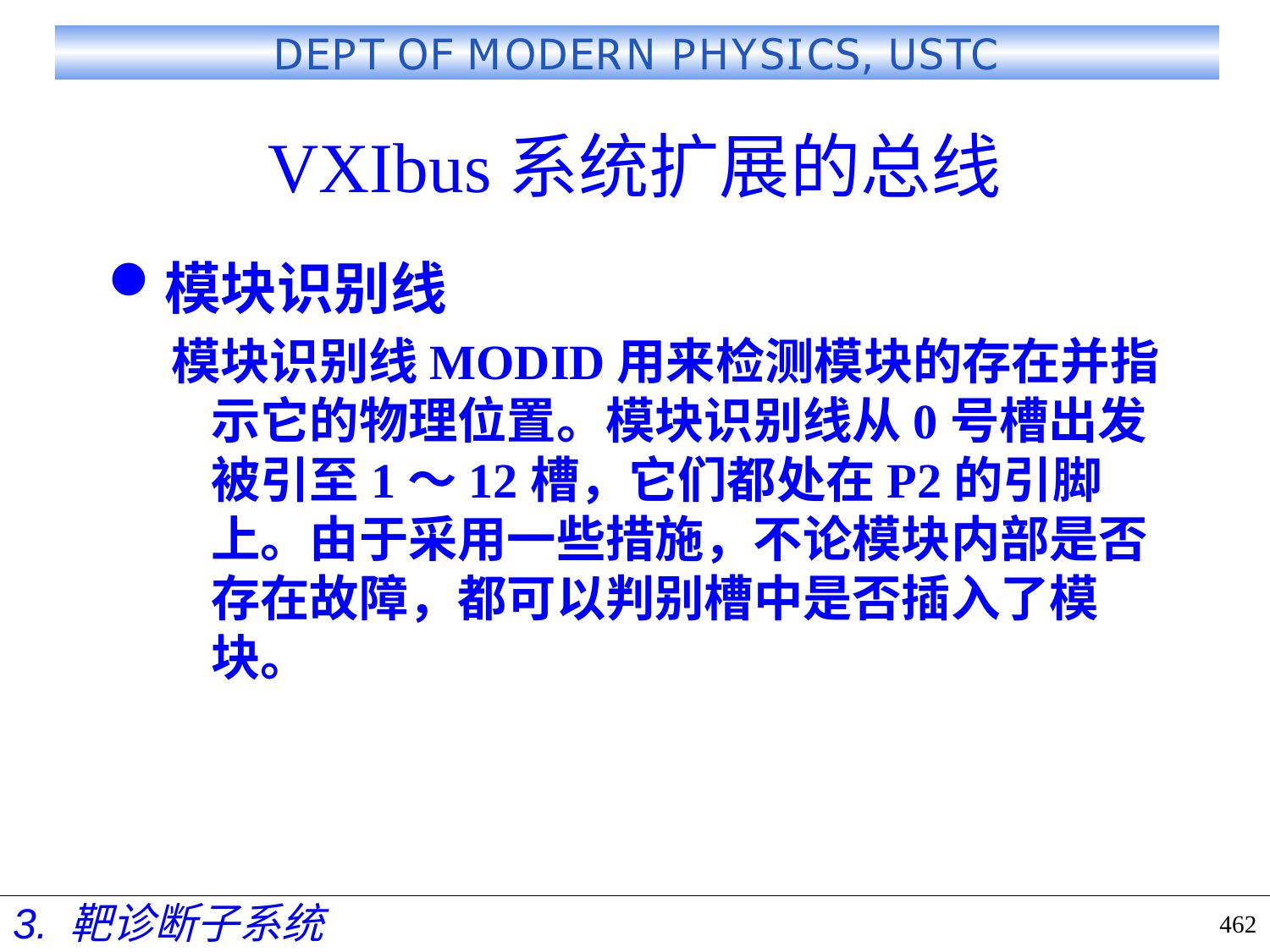

# VXIbus系统扩展的总线
模块识别线
模块识别线MODID用来检测模块的存在并指示它的物理位置。模块识别线从0号槽出发被引至1～12槽，它们都处在P2的引脚上。由于采用一些措施，不论模块内部是否存在故障，都可以判别槽中是否插入了模块。
3. 靶诊断子系统
462